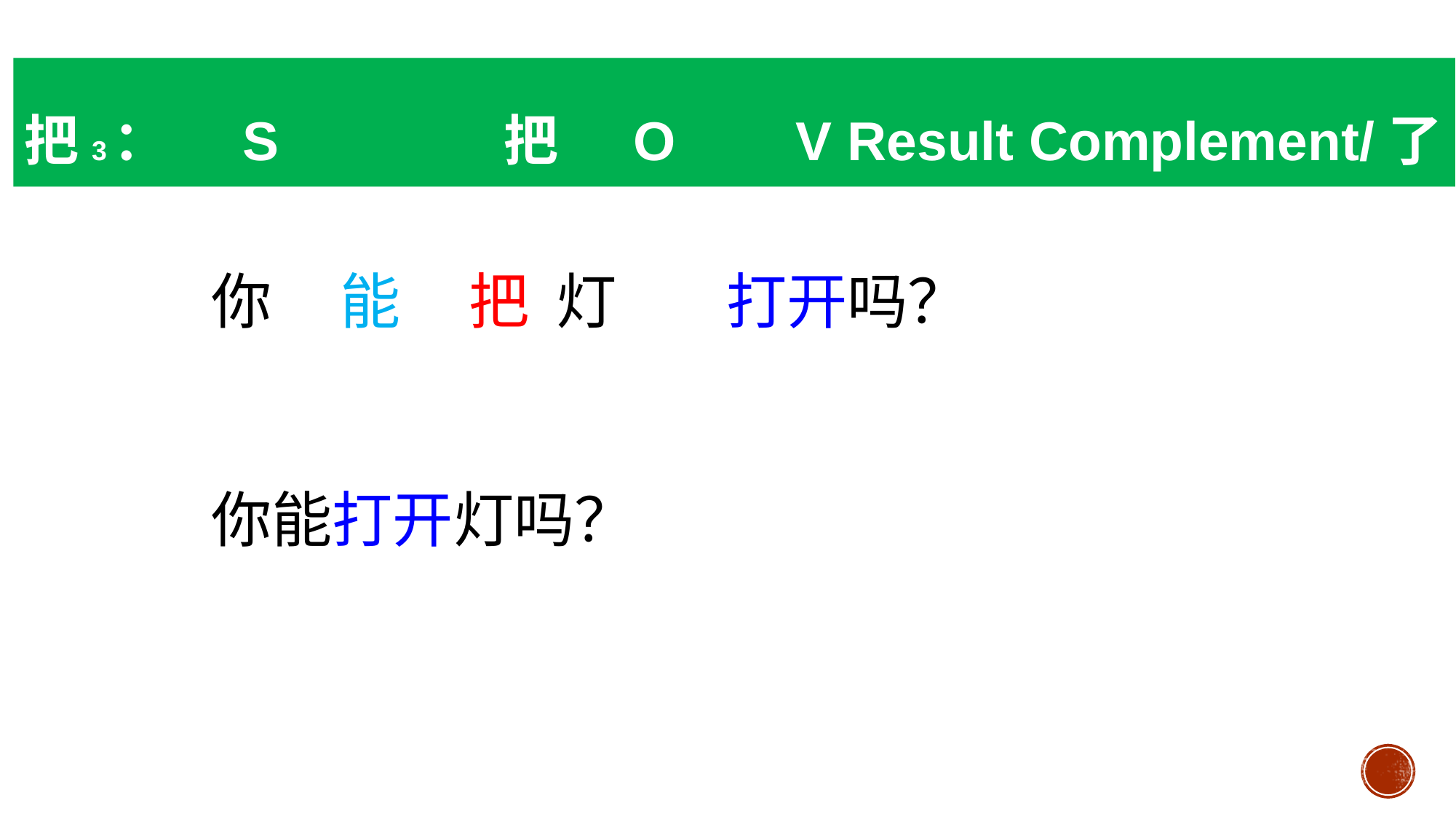

把3：     S              把     O        V Result Complement/了
你     能     把  灯        打开吗？

你能打开灯吗？